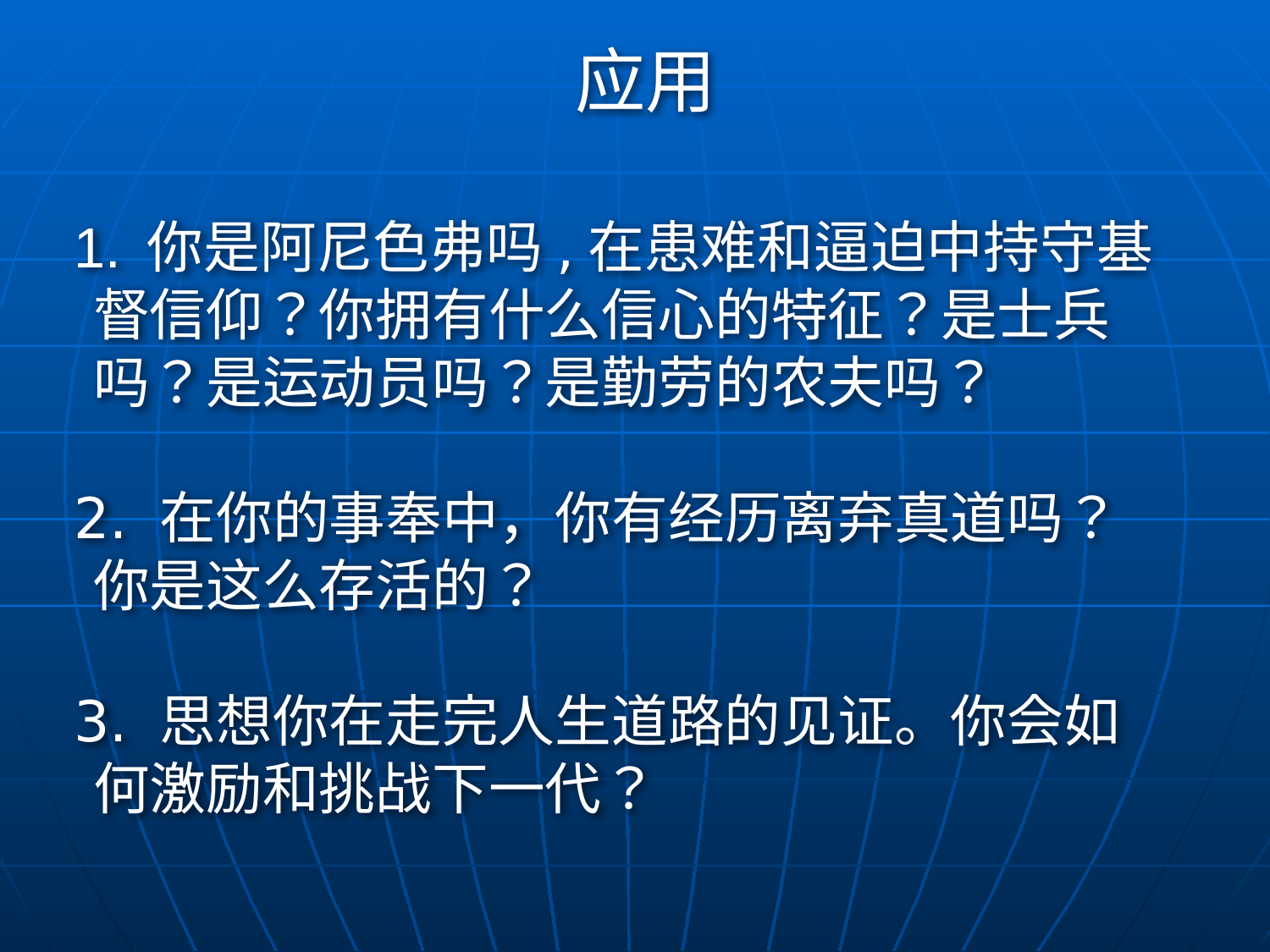

# 应用
 你是阿尼色弗吗,在患难和逼迫中持守基督信仰？你拥有什么信心的特征？是士兵吗？是运动员吗？是勤劳的农夫吗？

2. 在你的事奉中，你有经历离弃真道吗？你是这么存活的？

3. 思想你在走完人生道路的见证。你会如何激励和挑战下一代？